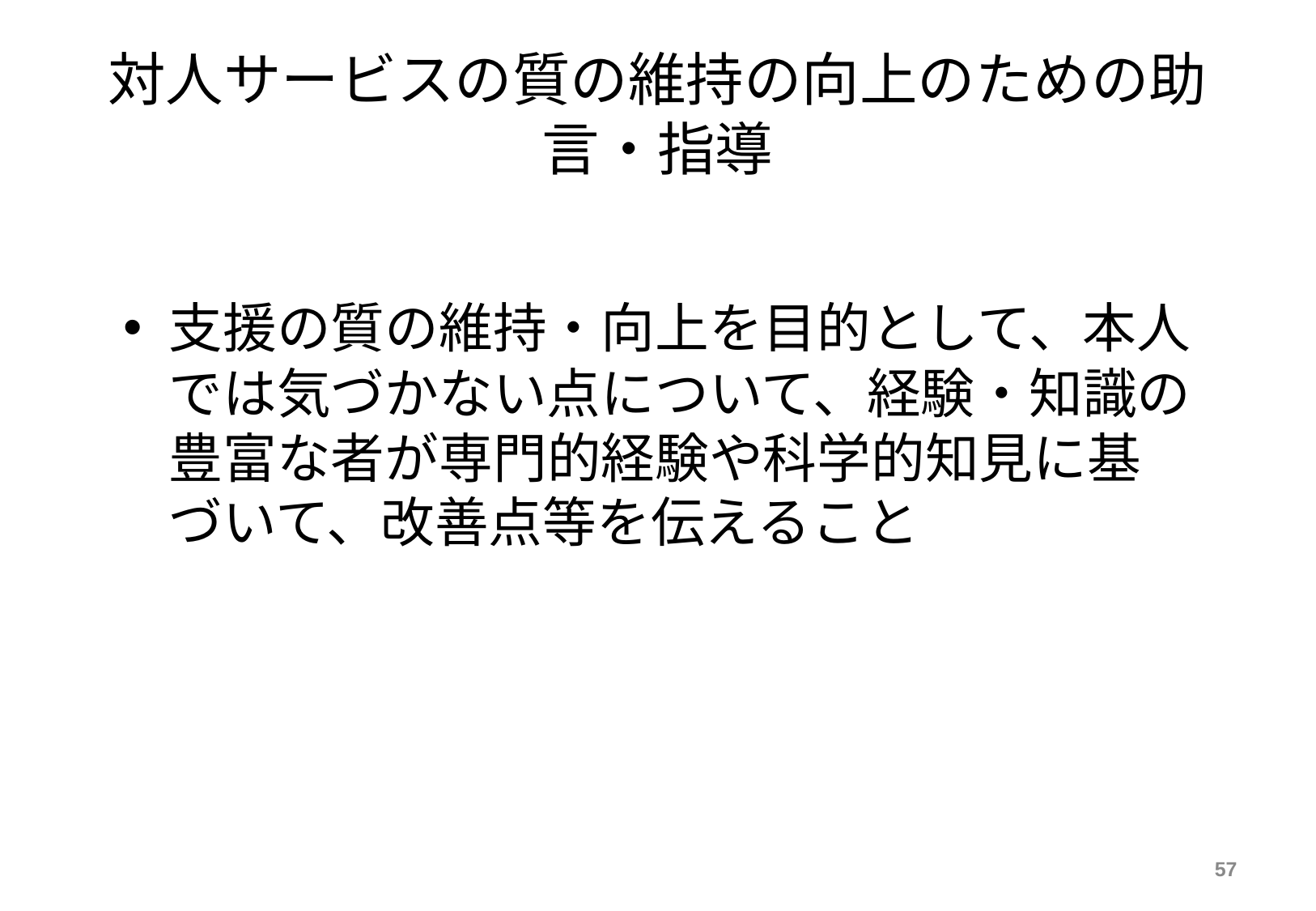

# 対人サービスの質の維持の向上のための助言・指導

支援の質の維持・向上を目的として、本人では気づかない点について、経験・知識の豊富な者が専門的経験や科学的知見に基づいて、改善点等を伝えること
57